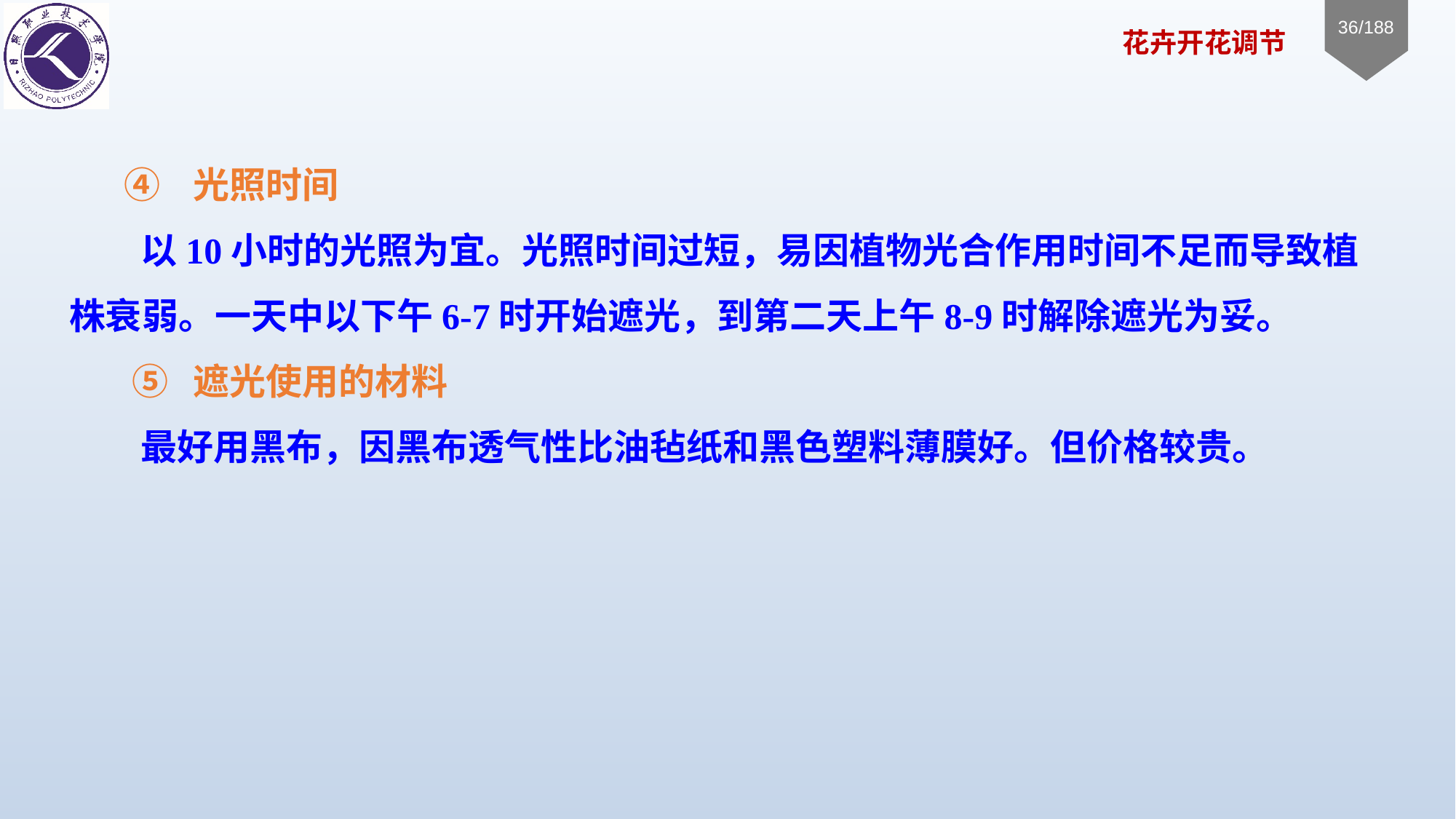

④   光照时间
 以10小时的光照为宜。光照时间过短，易因植物光合作用时间不足而导致植株衰弱。一天中以下午6-7时开始遮光，到第二天上午8-9时解除遮光为妥。
 ⑤  遮光使用的材料
 最好用黑布，因黑布透气性比油毡纸和黑色塑料薄膜好。但价格较贵。